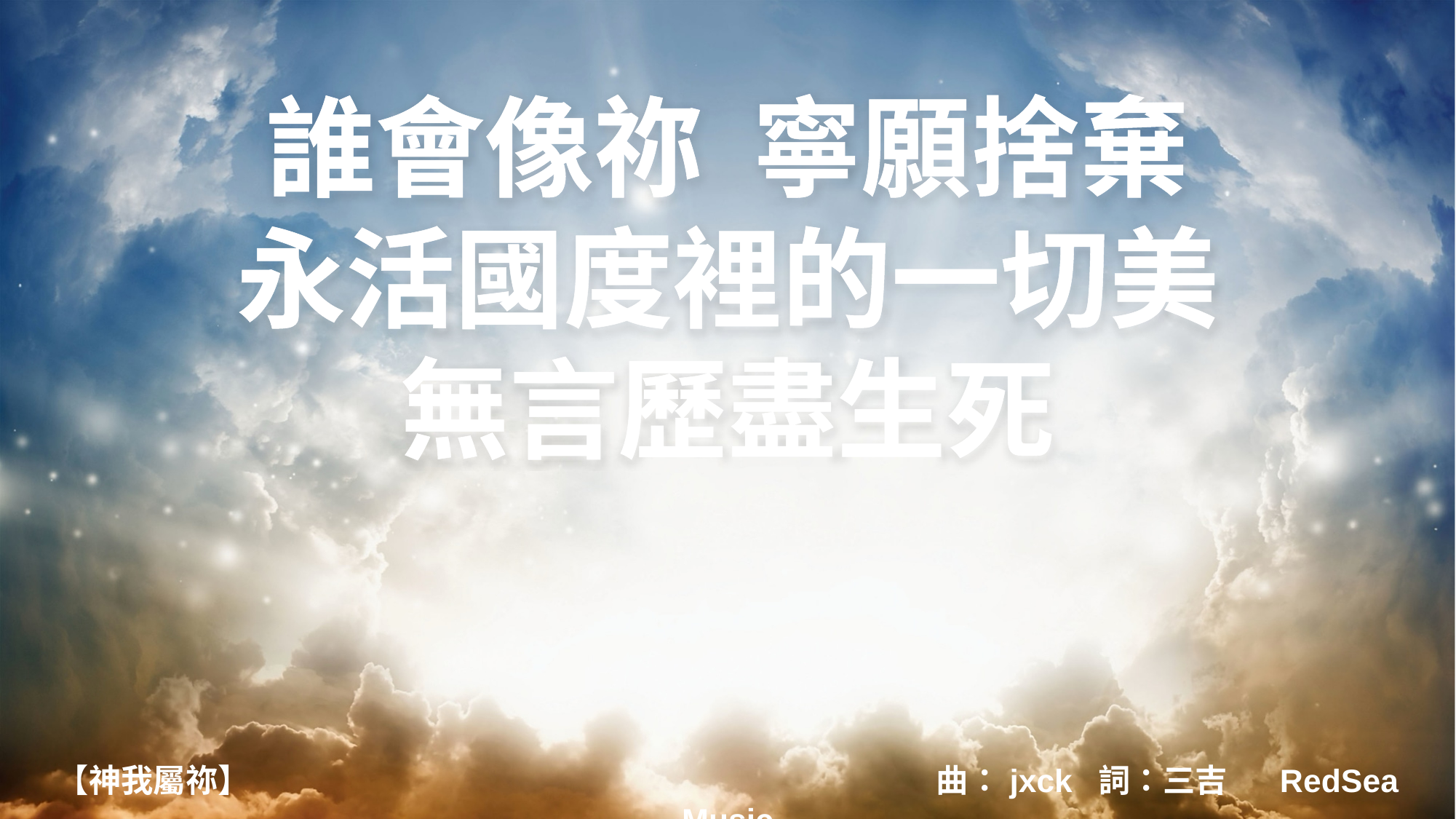

誰會像祢  寧願捨棄
永活國度裡的一切美
無言歷盡生死
【神我屬祢】                                                                             曲：jxck  詞：三吉     RedSea Music